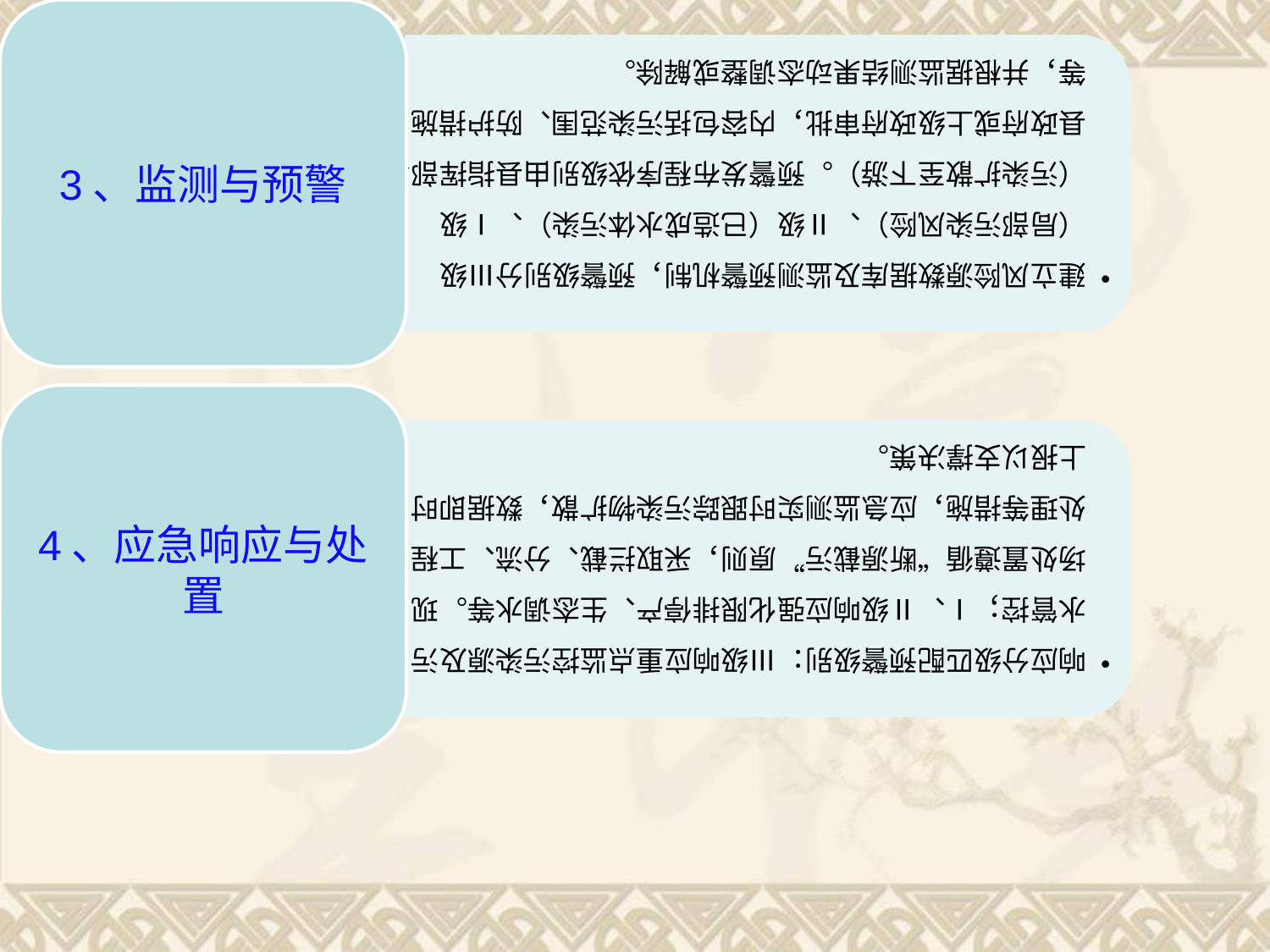

建立风险源数据库及监测预警机制，预警级别分Ⅲ级（局部污染风险）、Ⅱ级（已造成水体污染）、Ⅰ级（污染扩散至下游）。预警发布程序依级别由县指挥部、县政府或上级政府审批，内容包括污染范围、防护措施等，并根据监测结果动态调整或解除。
3、监测与预警
响应分级匹配预警级别：Ⅲ级响应重点监控污染源及污水管控；Ⅰ、Ⅱ级响应强化限排停产、生态调水等。现场处置遵循“断源截污”原则，采取拦截、分流、工程处理等措施，应急监测实时跟踪污染物扩散，数据即时上报以支撑决策。
4、应急响应与处置